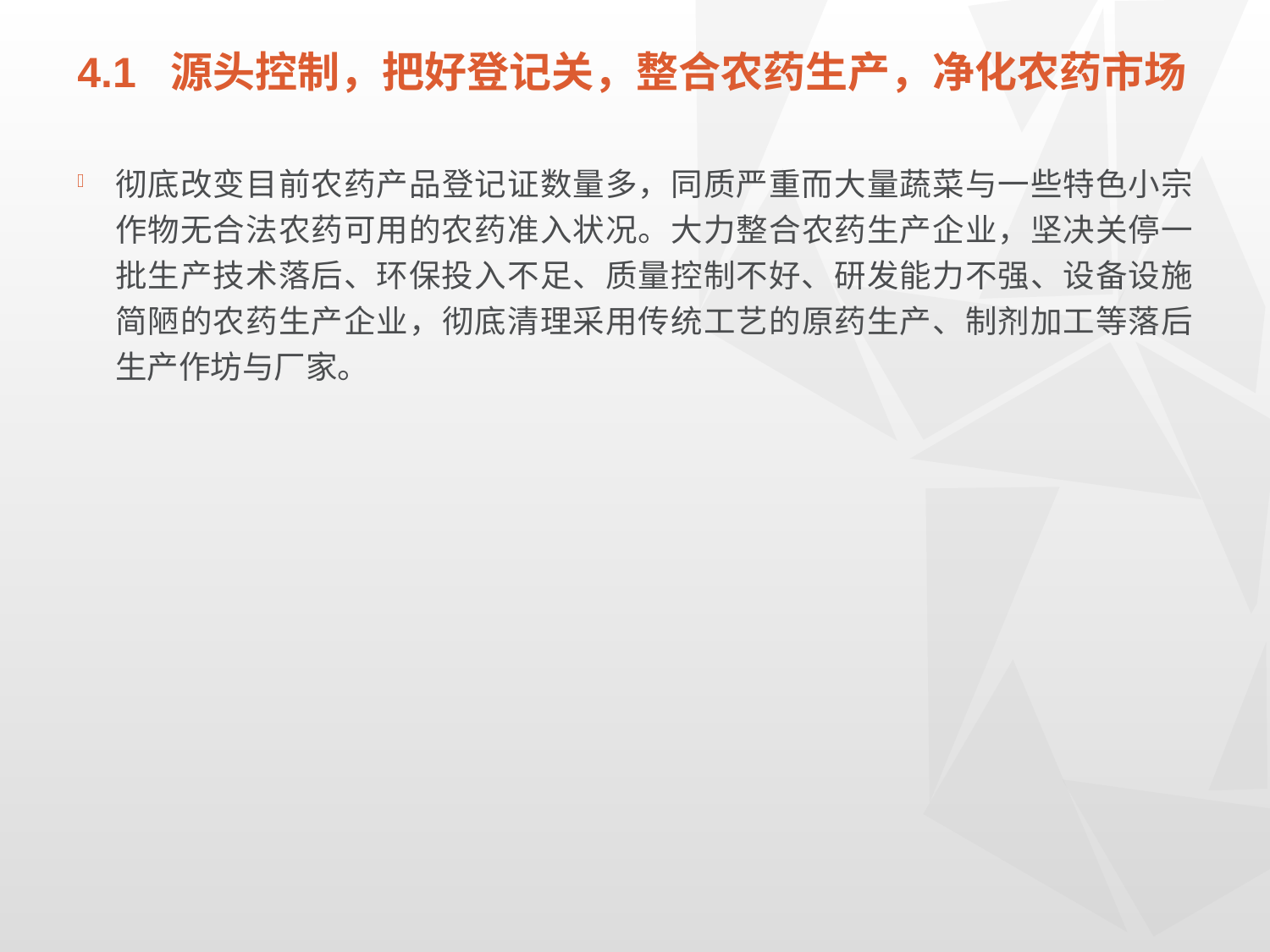

# 4.1  源头控制，把好登记关，整合农药生产，净化农药市场
彻底改变目前农药产品登记证数量多，同质严重而大量蔬菜与一些特色小宗作物无合法农药可用的农药准入状况。大力整合农药生产企业，坚决关停一批生产技术落后、环保投入不足、质量控制不好、研发能力不强、设备设施简陋的农药生产企业，彻底清理采用传统工艺的原药生产、制剂加工等落后生产作坊与厂家。